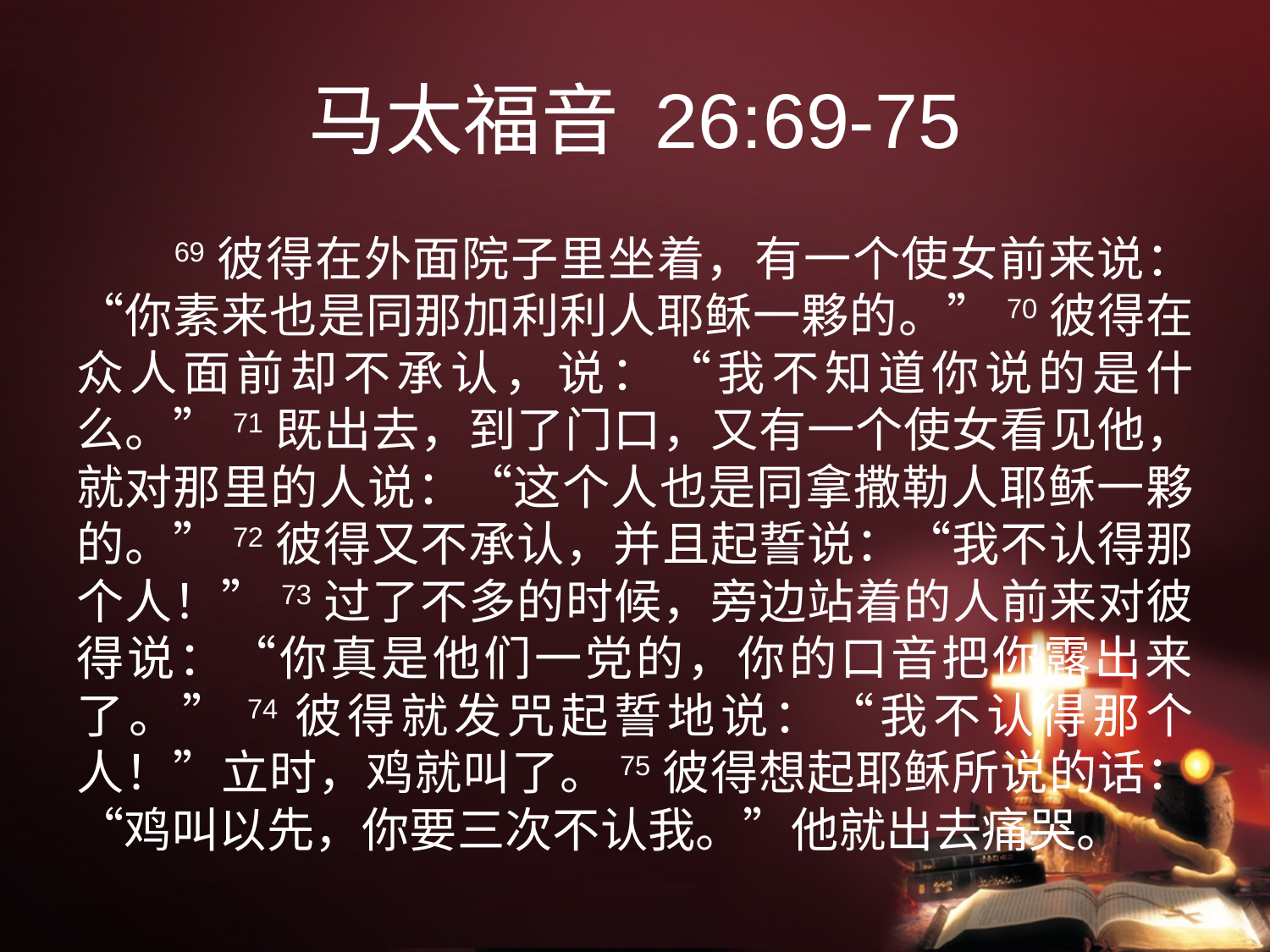

# 马太福音 26:69-75
           69彼得在外面院子里坐着，有一个使女前来说：“你素来也是同那加利利人耶稣一夥的。”70彼得在众人面前却不承认，说：“我不知道你说的是什么。”71既出去，到了门口，又有一个使女看见他，就对那里的人说：“这个人也是同拿撒勒人耶稣一夥的。”72彼得又不承认，并且起誓说：“我不认得那个人！”73过了不多的时候，旁边站着的人前来对彼得说：“你真是他们一党的，你的口音把你露出来了。”74彼得就发咒起誓地说：“我不认得那个人！”立时，鸡就叫了。75彼得想起耶稣所说的话：“鸡叫以先，你要三次不认我。”他就出去痛哭。